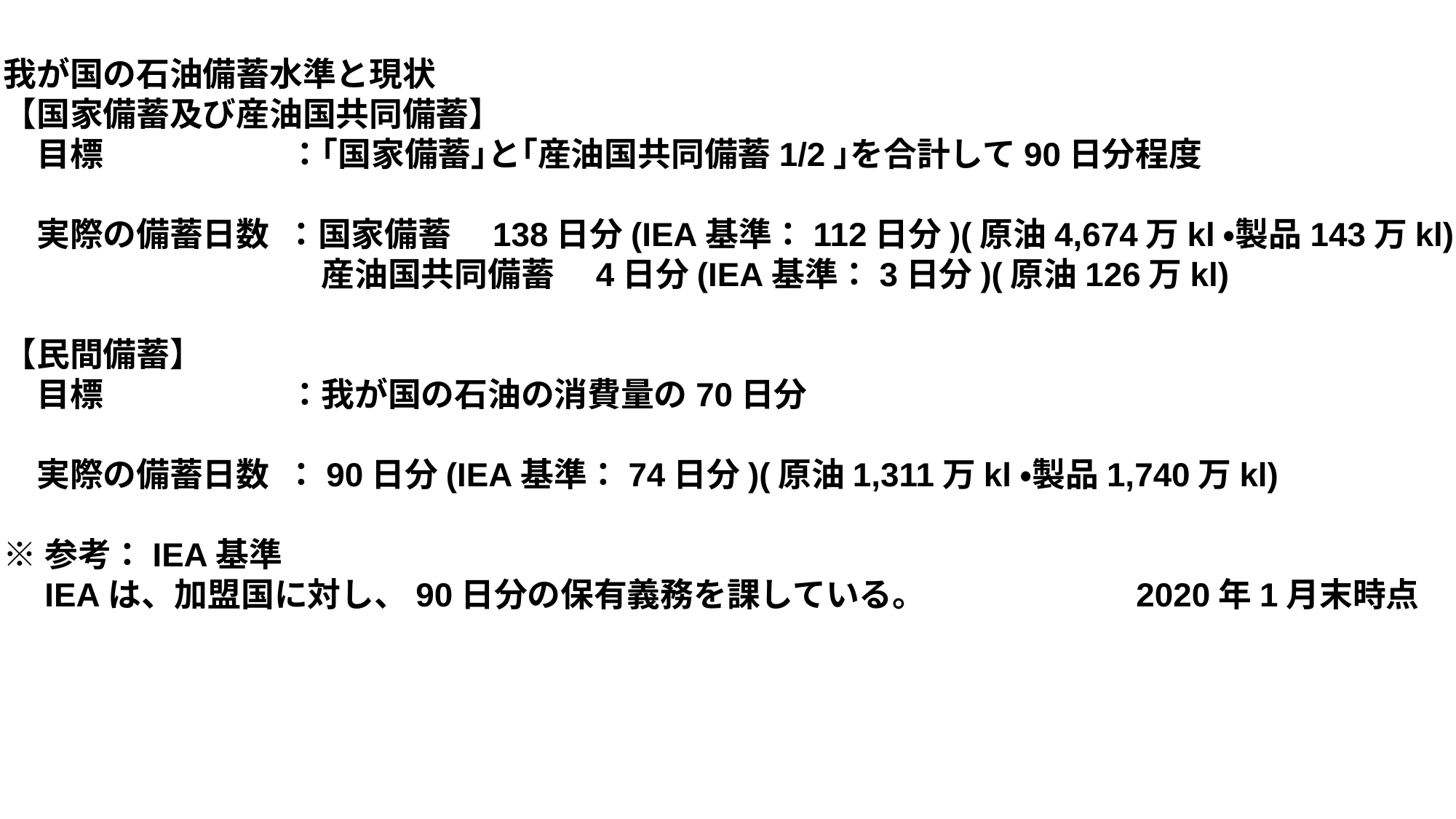

我が国の石油備蓄水準と現状
【国家備蓄及び産油国共同備蓄】
　目標		　　：｢国家備蓄｣と｢産油国共同備蓄1/2｣を合計して90日分程度

　実際の備蓄日数  ：国家備蓄　138日分(IEA基準：112日分)(原油4,674万kl・製品143万kl)
		　　　産油国共同備蓄　4日分(IEA基準：3日分)(原油126万kl)

【民間備蓄】
　目標		　　：我が国の石油の消費量の70日分

　実際の備蓄日数  ：90日分(IEA基準：74日分)(原油1,311万kl・製品1,740万kl)

※参考：IEA基準
　IEAは、加盟国に対し、90日分の保有義務を課している。		　2020年1月末時点